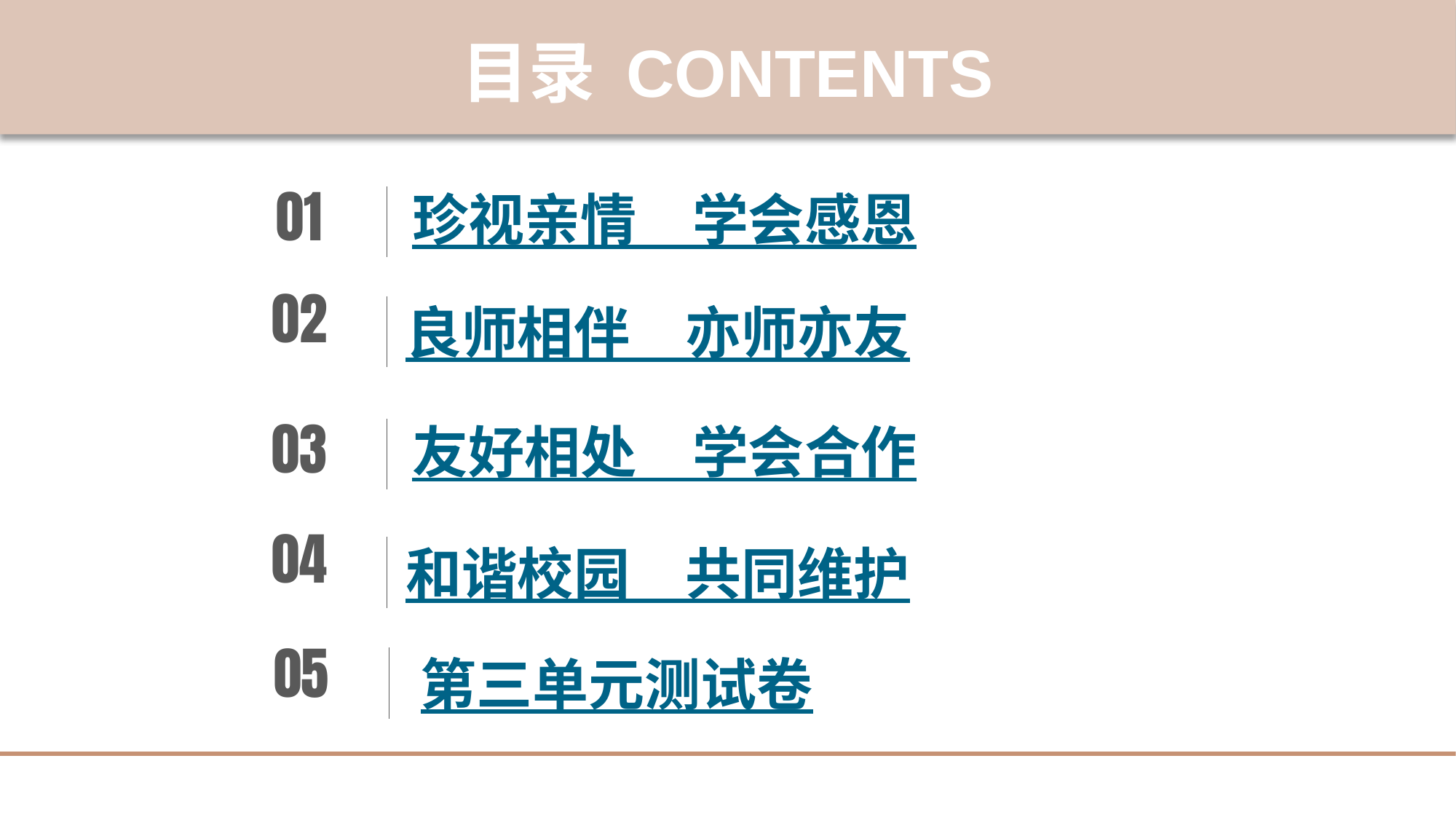

目录 CONTENTS
珍视亲情　学会感恩
01
02
良师相伴　亦师亦友
友好相处　学会合作
03
04
和谐校园　共同维护
05
第三单元测试卷